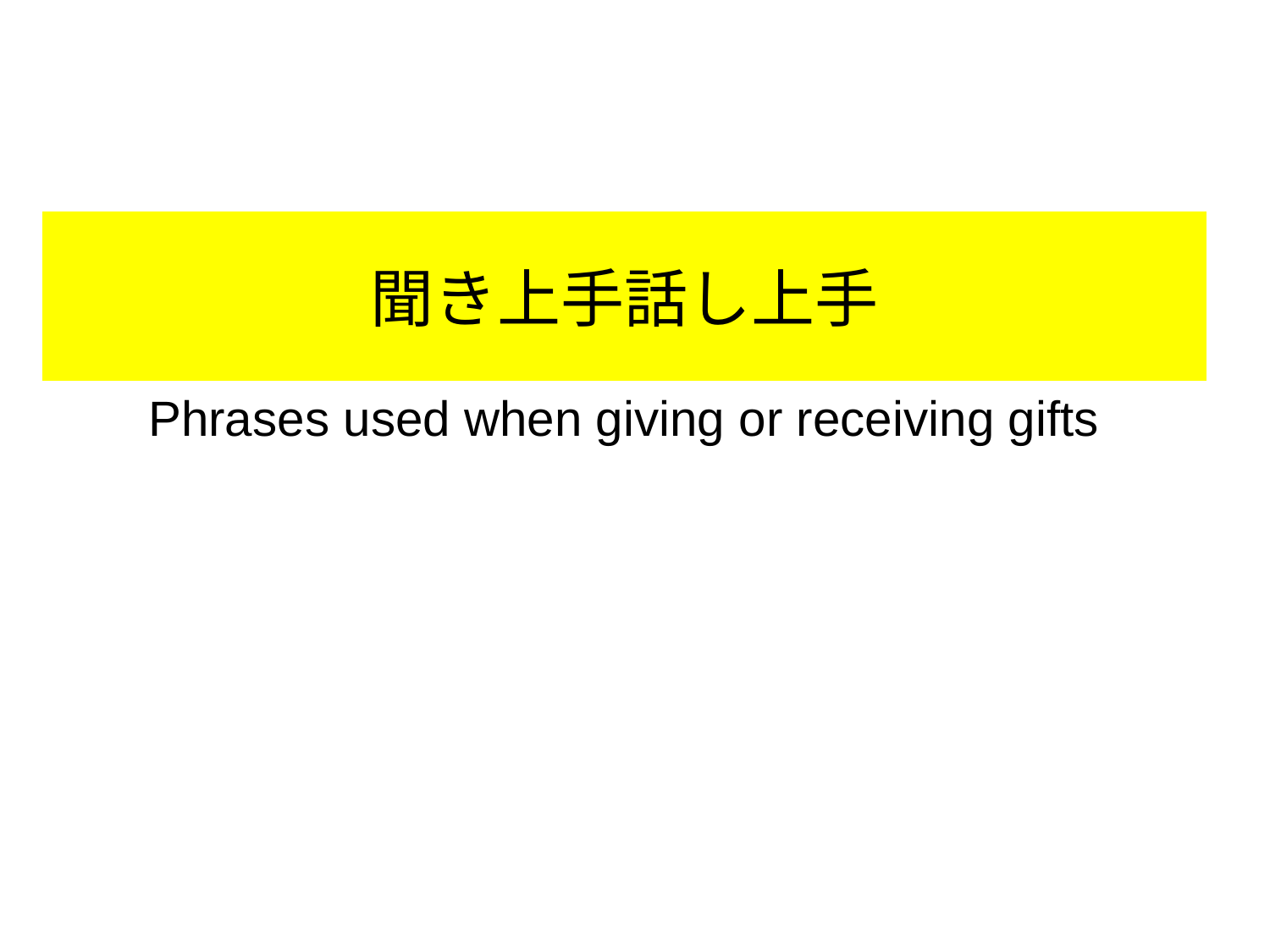

# 聞き上手話し上手
Phrases used when giving or receiving gifts